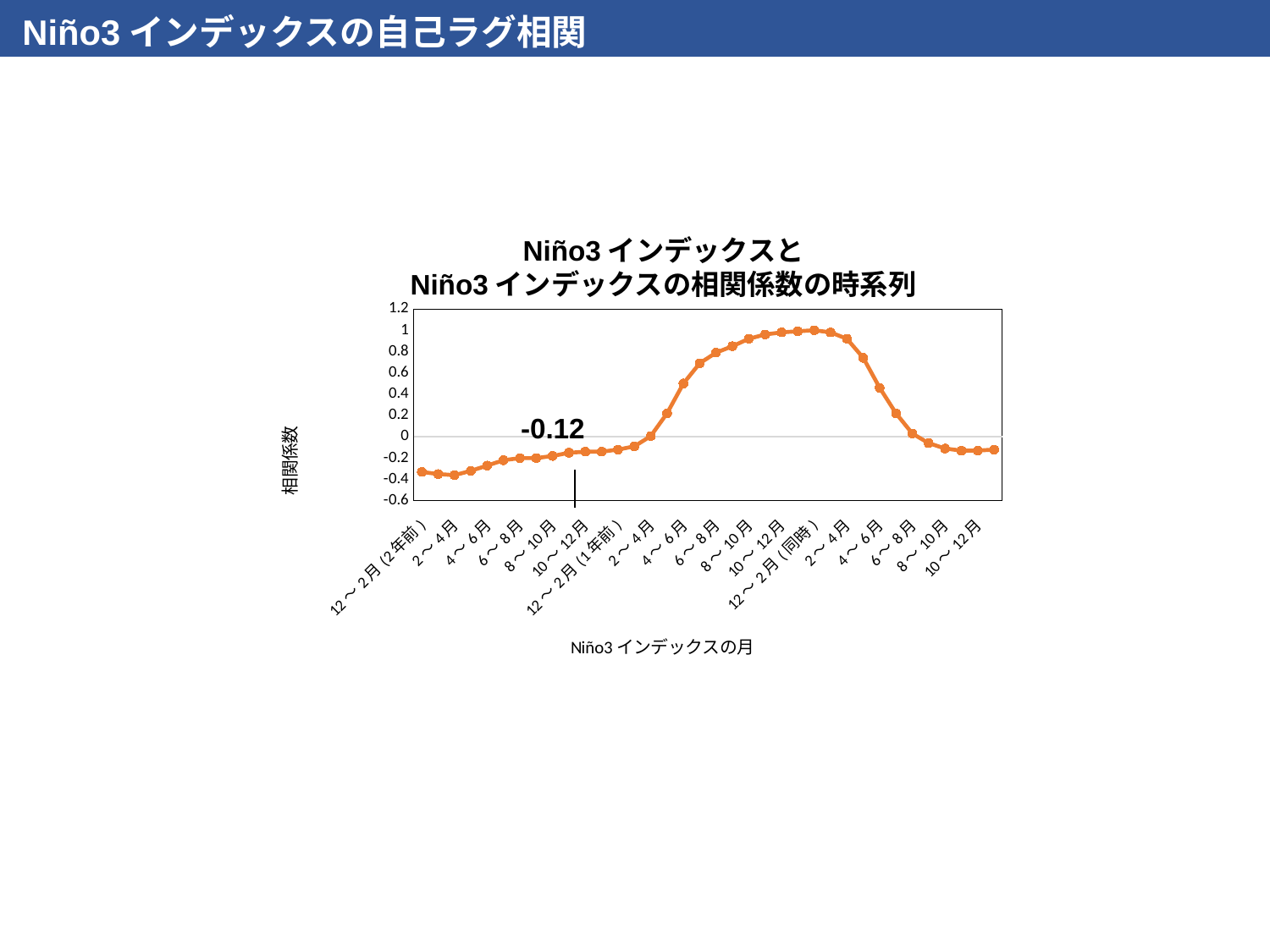

Niño3インデックスの自己ラグ相関
Niño3インデックスと
Niño3インデックスの相関係数の時系列

### Chart

| Category |  |
|---|---|
| 12～2月(2年前) | -0.33 |
| 1～3月 | -0.35 |
| 2～4月 | -0.36 |
| 3～5月 | -0.32 |
| 4～6月 | -0.27 |
| 5～7月 | -0.22 |
| 6～8月 | -0.2 |
| 7～9月 | -0.2 |
| 8～10月 | -0.18 |
| 9～11月 | -0.15 |
| 10～12月 | -0.14 |
| 11～1月 | -0.14 |
| 12～2月(1年前) | -0.12 |
| 1～3月 | -0.09 |
| 2～4月 | 0.006 |
| 3～5月 | 0.22 |
| 4～6月 | 0.5 |
| 5～7月 | 0.69 |
| 6～8月 | 0.79 |
| 7～9月 | 0.85 |
| 8～10月 | 0.92 |
| 9～11月 | 0.96 |
| 10～12月 | 0.98 |
| 11～1月 | 0.99 |
| 12～2月(同時) | 1.0 |
| 1～3月 | 0.98 |
| 2～4月 | 0.92 |
| 3～5月 | 0.74 |
| 4～6月 | 0.46 |
| 5～7月 | 0.22 |
| 6～8月 | 0.03 |
| 7～9月 | -0.06 |
| 8～10月 | -0.11 |
| 9～11月 | -0.13 |
| 10～12月 | -0.13 |
| 11～1月 | -0.12 |
-0.12